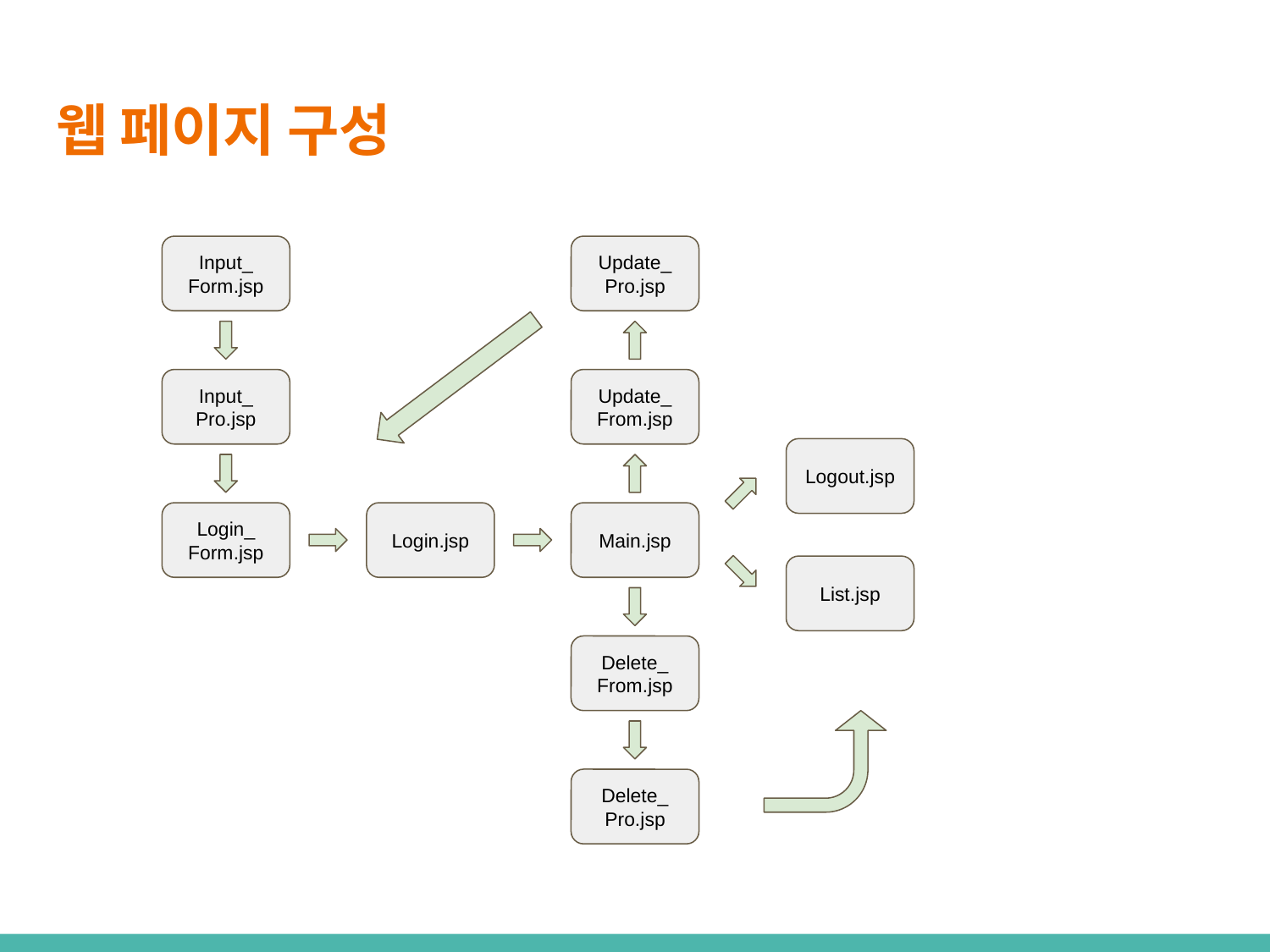

# 웹 페이지 구성

Input_
Form.jsp
Update_
Pro.jsp

Input_
Pro.jsp
Update_
From.jsp
Logout.jsp

Login_
Form.jsp
Login.jsp
Main.jsp

List.jsp

Delete_
From.jsp

Delete_
Pro.jsp